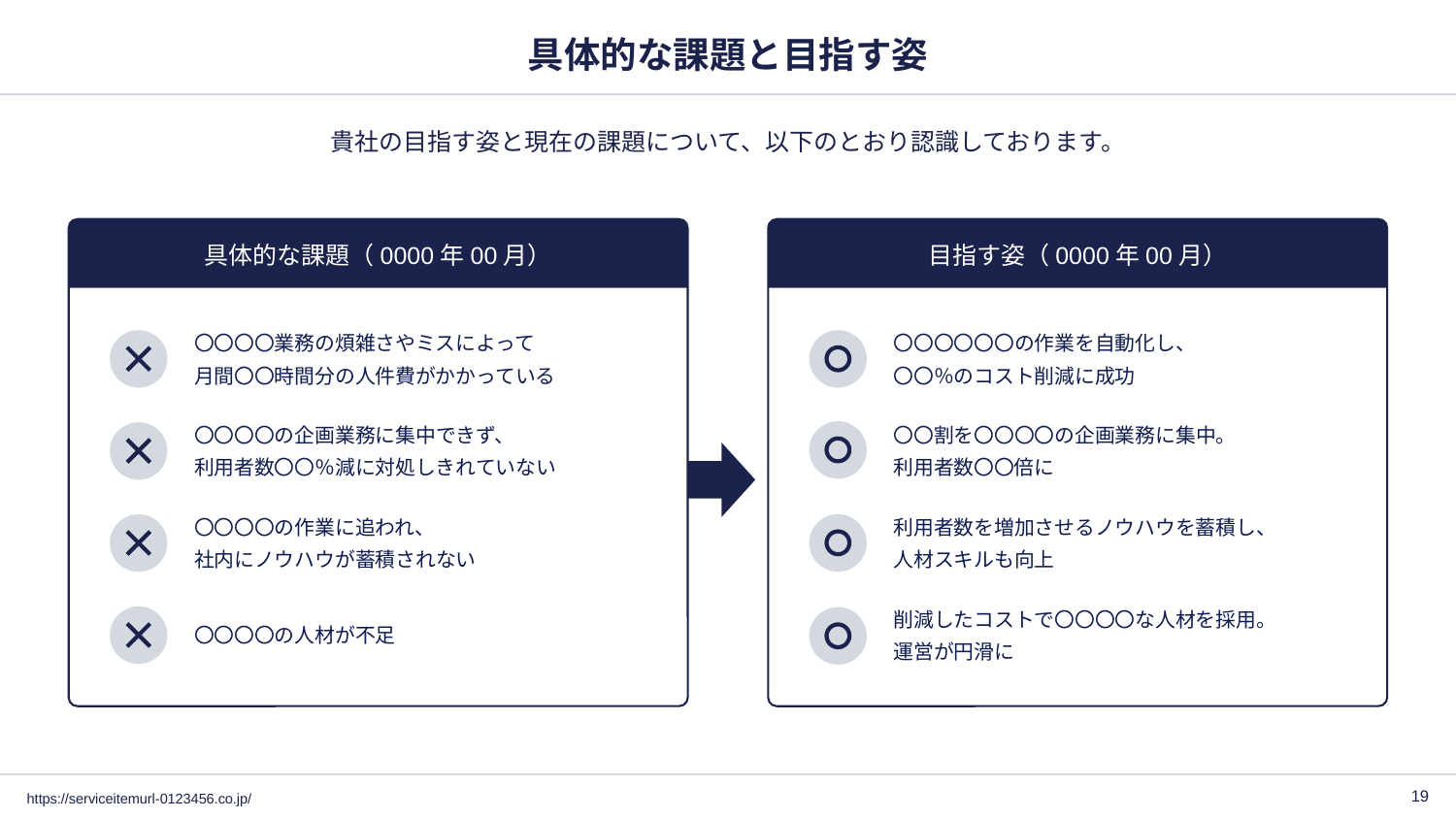

# 具体的な課題と目指す姿
貴社の目指す姿と現在の課題について、以下のとおり認識しております。

具体的な課題（0000年00月）

目指す姿（0000年00月）
〇〇〇〇業務の煩雑さやミスによって
月間〇〇時間分の人件費がかかっている
〇〇〇〇〇〇の作業を自動化し、
〇〇％のコスト削減に成功

〇〇〇〇の企画業務に集中できず、
利用者数〇〇％減に対処しきれていない
〇〇割を〇〇〇〇の企画業務に集中。
利用者数〇〇倍に

〇〇〇〇の作業に追われ、
社内にノウハウが蓄積されない
利用者数を増加させるノウハウを蓄積し、
人材スキルも向上

〇〇〇〇の人材が不足
削減したコストで〇〇〇〇な人材を採用。
運営が円滑に

19
https://serviceitemurl-0123456.co.jp/